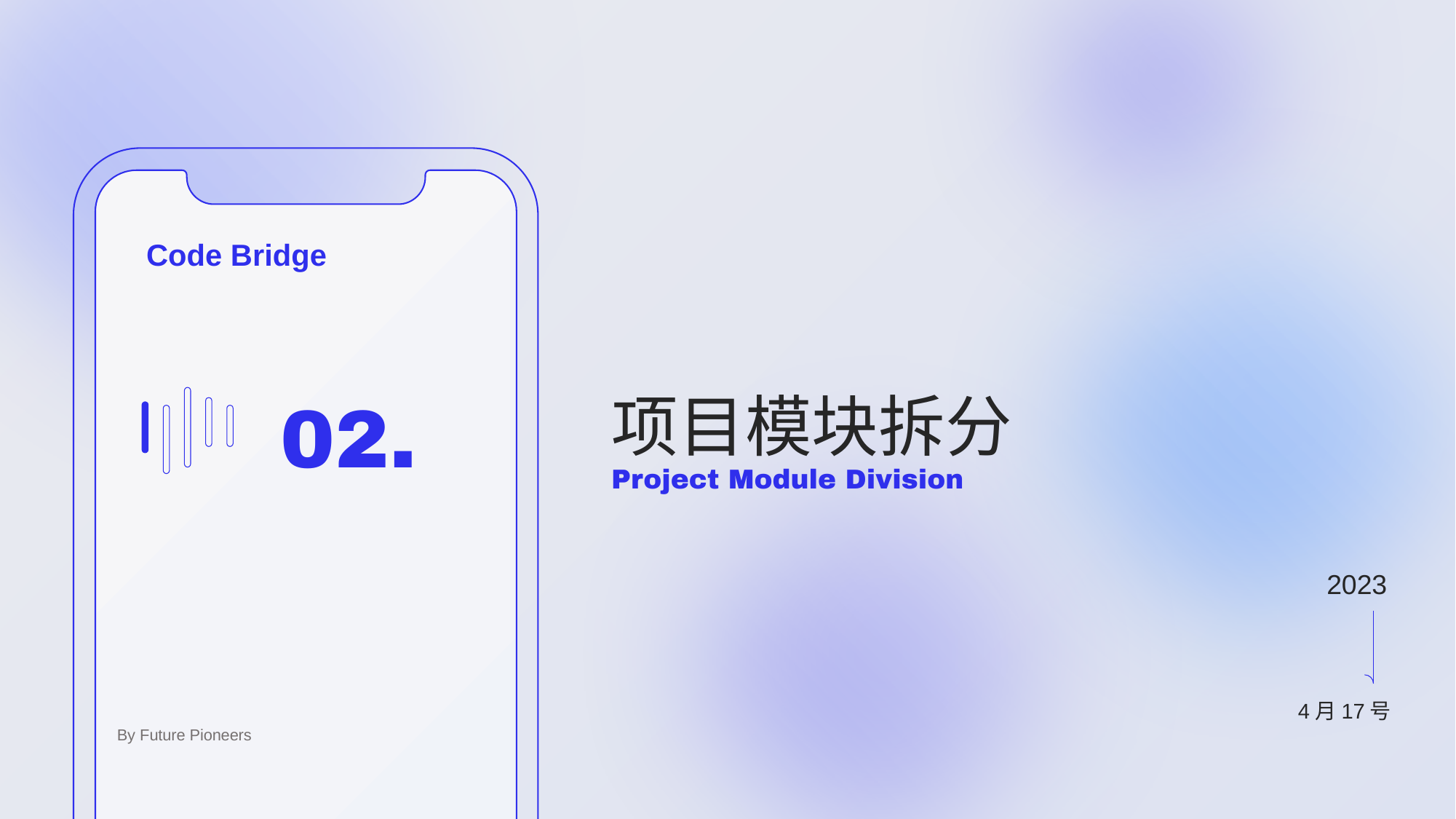

Code Bridge

项目模块拆分
Project Module Division
02.

2023

4月17号
By Future Pioneers